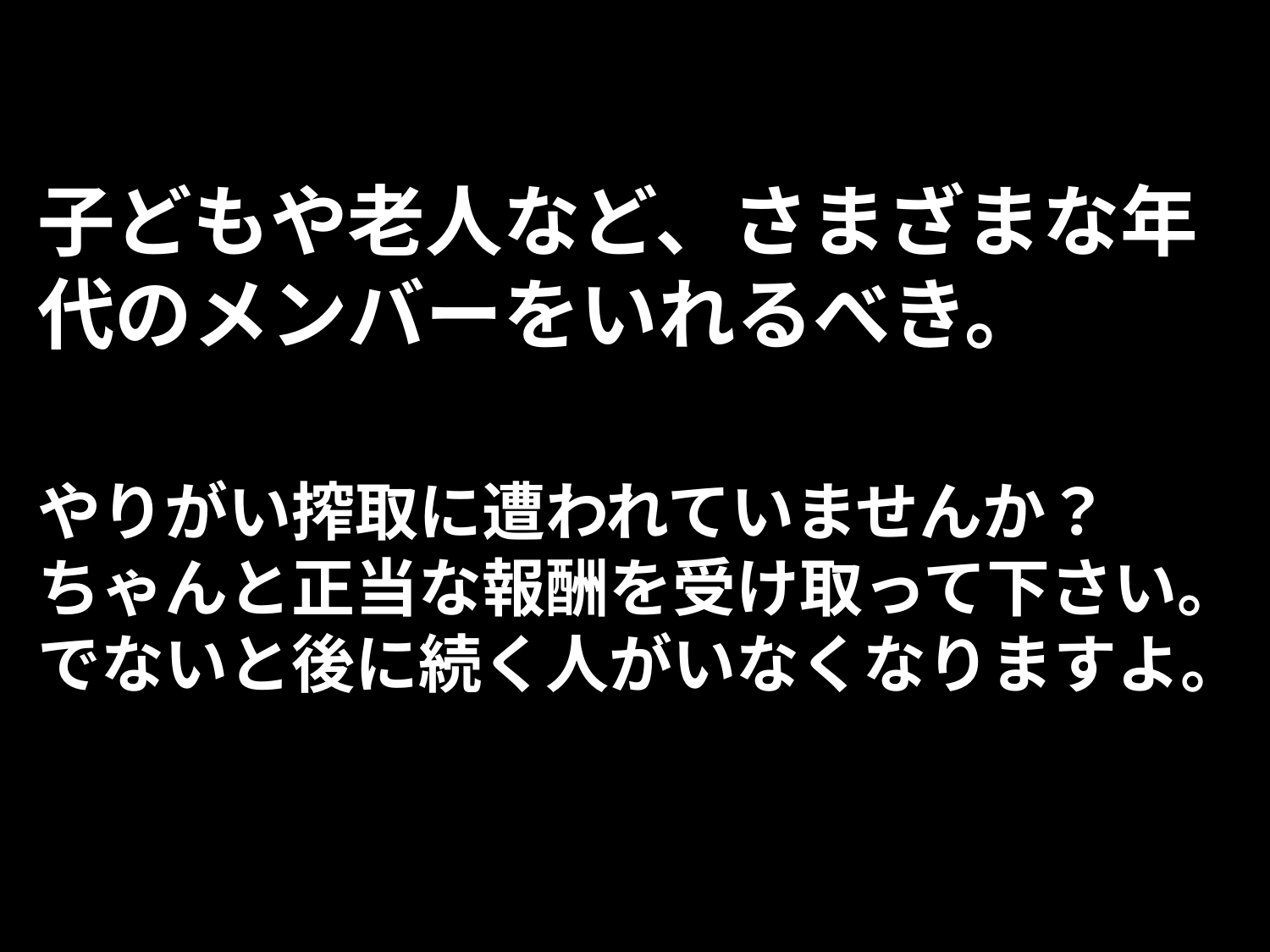

子どもや老人など、さまざまな年代のメンバーをいれるべき。
やりがい搾取に遭われていませんか？
ちゃんと正当な報酬を受け取って下さい。
でないと後に続く人がいなくなりますよ。